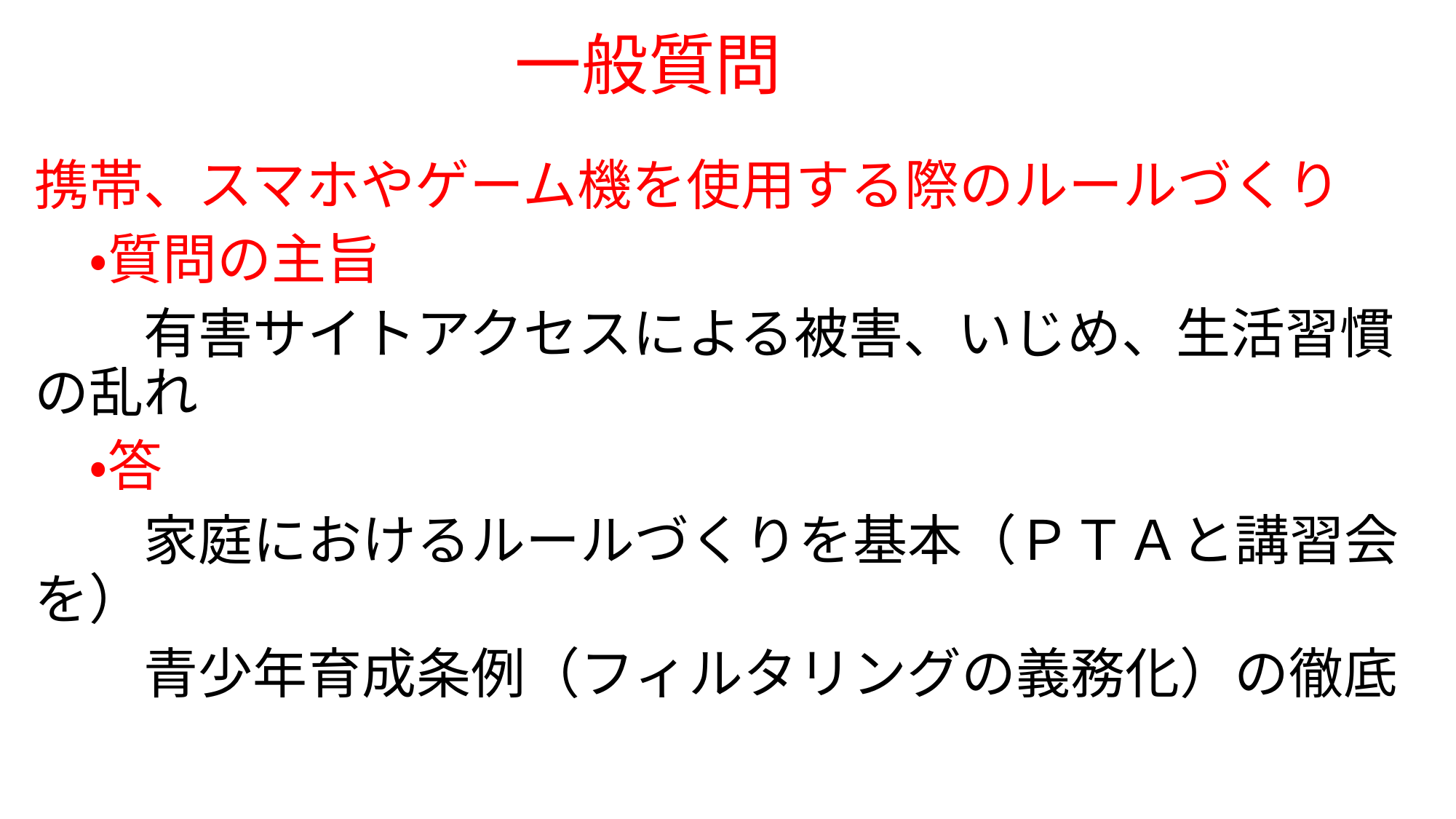

# 一般質問
携帯、スマホやゲーム機を使用する際のルールづくり
　・質問の主旨
　　有害サイトアクセスによる被害、いじめ、生活習慣の乱れ
　・答
　　家庭におけるルールづくりを基本（ＰＴＡと講習会を）
　　青少年育成条例（フィルタリングの義務化）の徹底